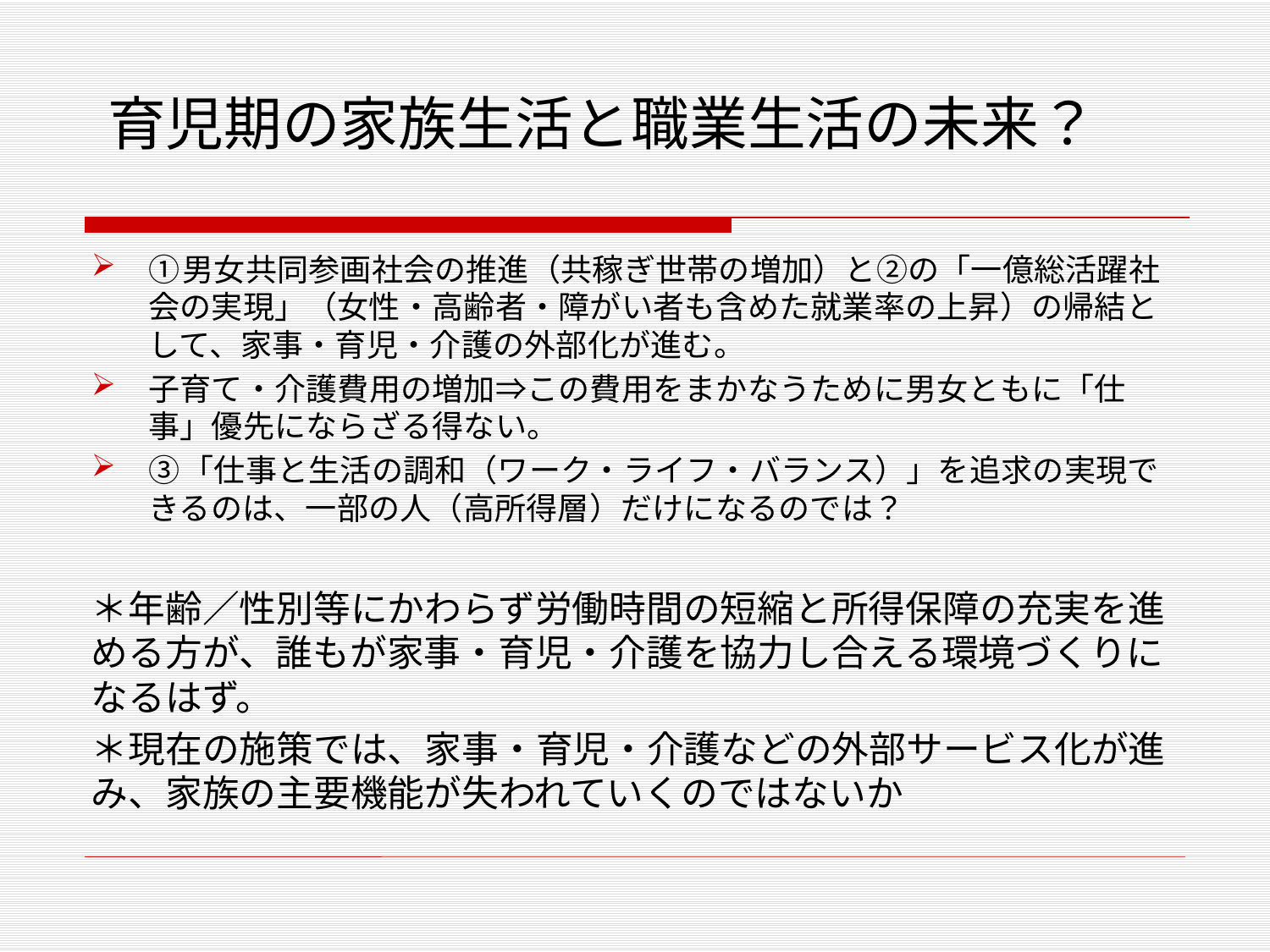

# 育児期の家族生活と職業生活の未来？
①男女共同参画社会の推進（共稼ぎ世帯の増加）と②の「一億総活躍社会の実現」（女性・高齢者・障がい者も含めた就業率の上昇）の帰結として、家事・育児・介護の外部化が進む。
子育て・介護費用の増加⇒この費用をまかなうために男女ともに「仕事」優先にならざる得ない。
③「仕事と生活の調和（ワーク・ライフ・バランス）」を追求の実現できるのは、一部の人（高所得層）だけになるのでは？

＊年齢／性別等にかわらず労働時間の短縮と所得保障の充実を進める方が、誰もが家事・育児・介護を協力し合える環境づくりになるはず。
＊現在の施策では、家事・育児・介護などの外部サービス化が進み、家族の主要機能が失われていくのではないか